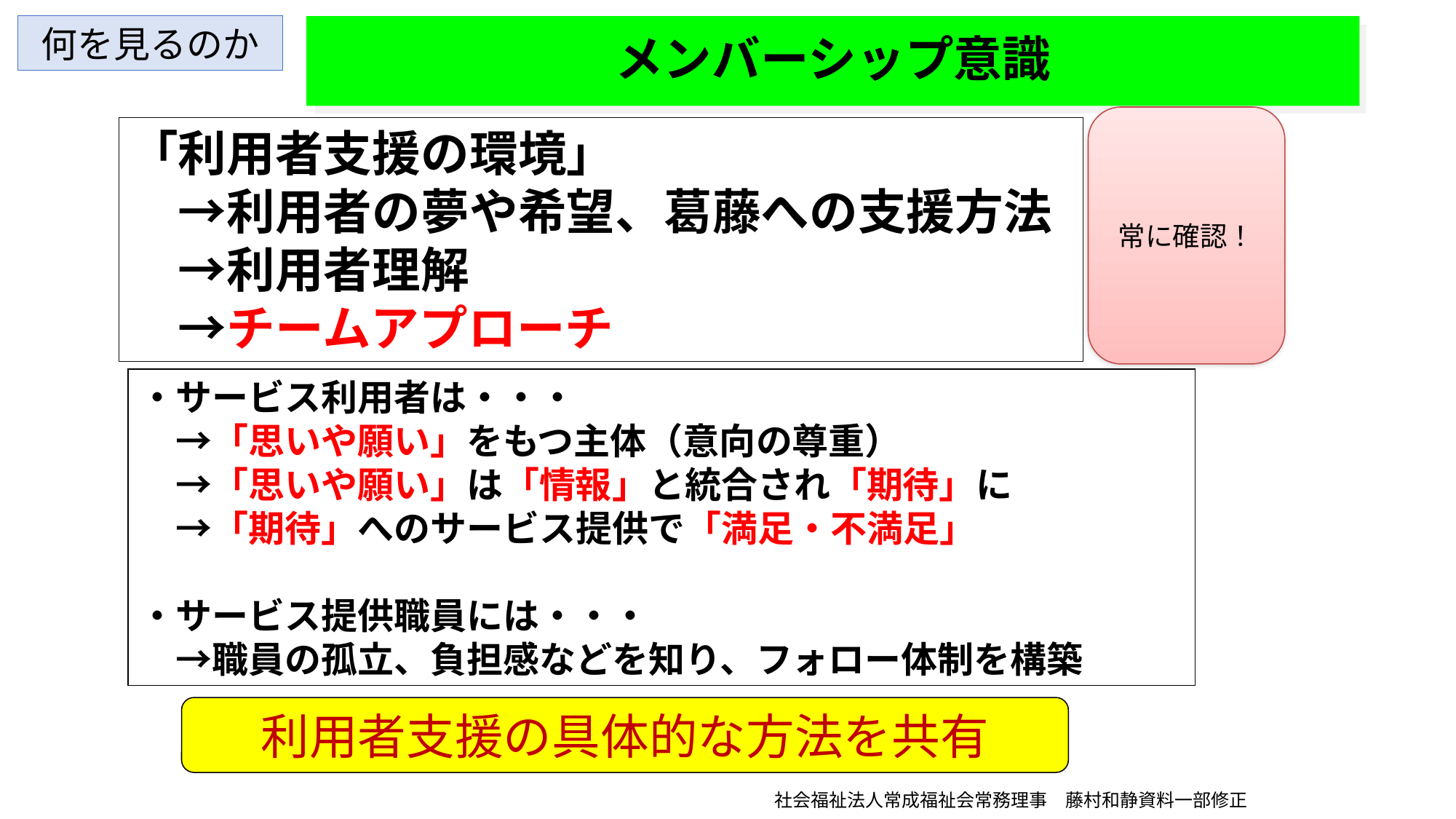

何を見るのか
# メンバーシップ意識
常に確認！
「利用者支援の環境」
　→利用者の夢や希望、葛藤への支援方法
　→利用者理解
　→チームアプローチ
・サービス利用者は・・・
　→「思いや願い」をもつ主体（意向の尊重）
　→「思いや願い」は「情報」と統合され「期待」に
　→「期待」へのサービス提供で「満足・不満足」

・サービス提供職員には・・・
　→職員の孤立、負担感などを知り、フォロー体制を構築
利用者支援の具体的な方法を共有
社会福祉法人常成福祉会常務理事　藤村和静資料一部修正